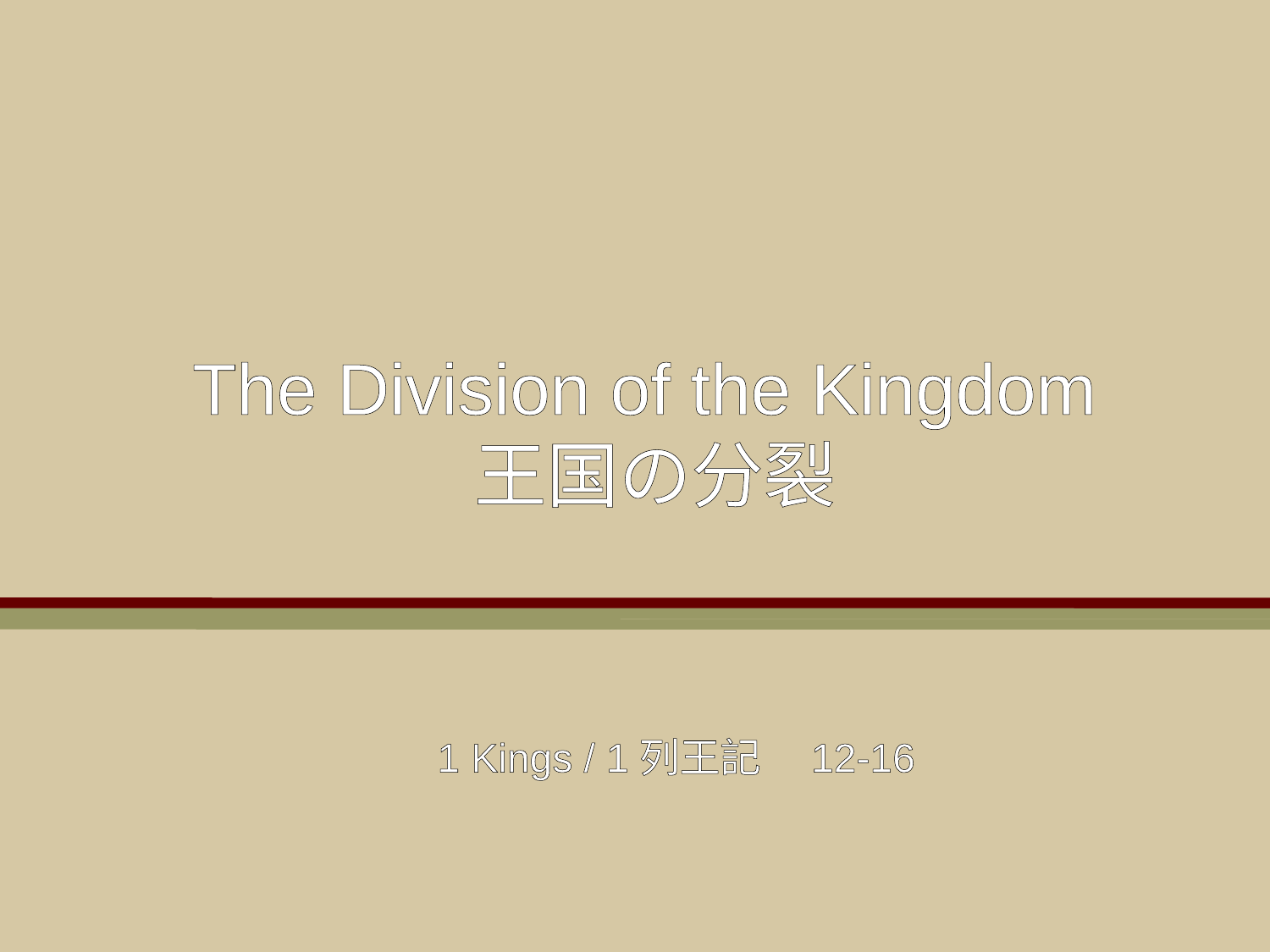

The Division of the Kingdom
王国の分裂

1 Kings / 1列王記　12-16